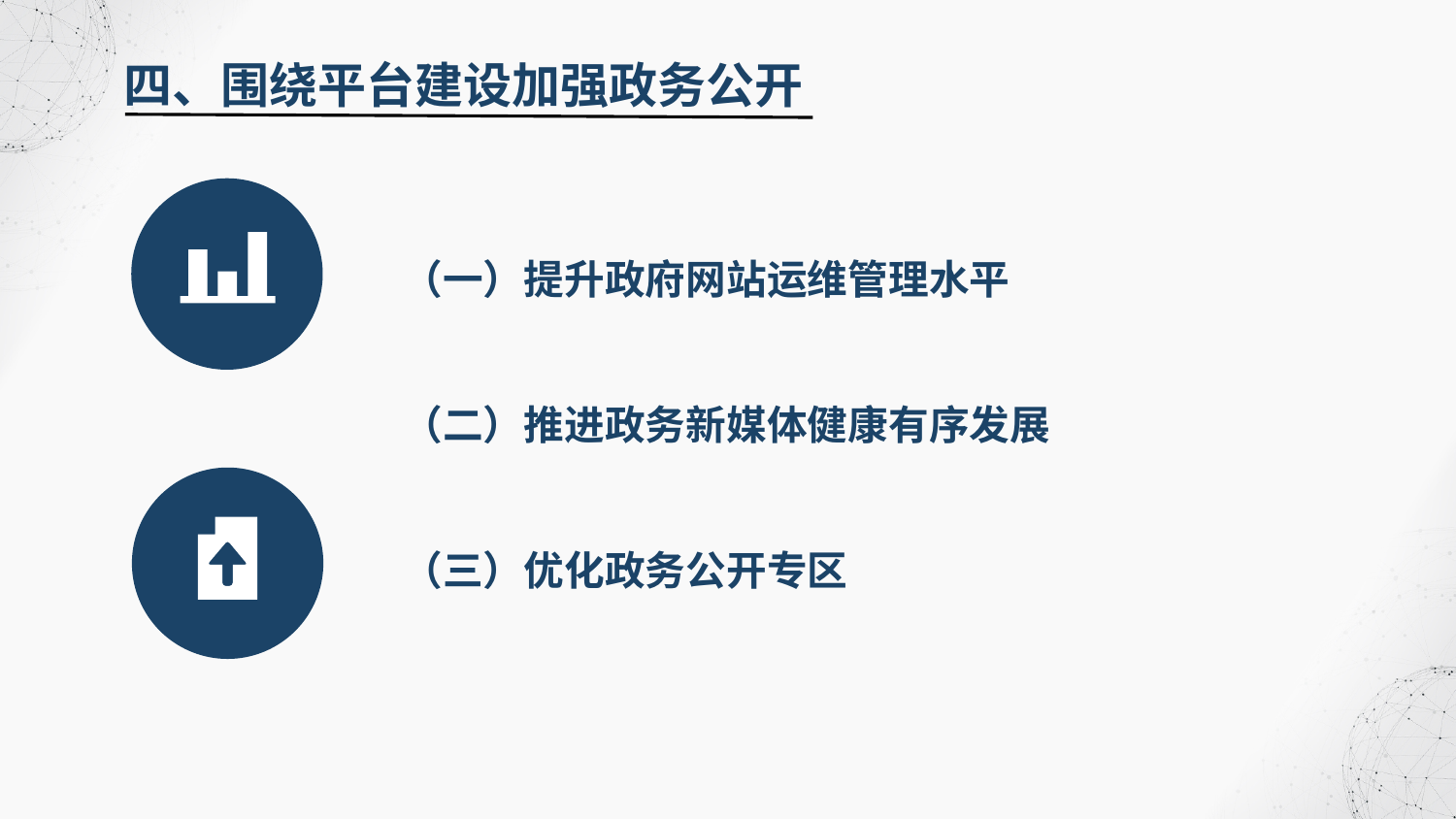

四、围绕平台建设加强政务公开

（一）提升政府网站运维管理水平

（二）推进政务新媒体健康有序发展

（三）优化政务公开专区